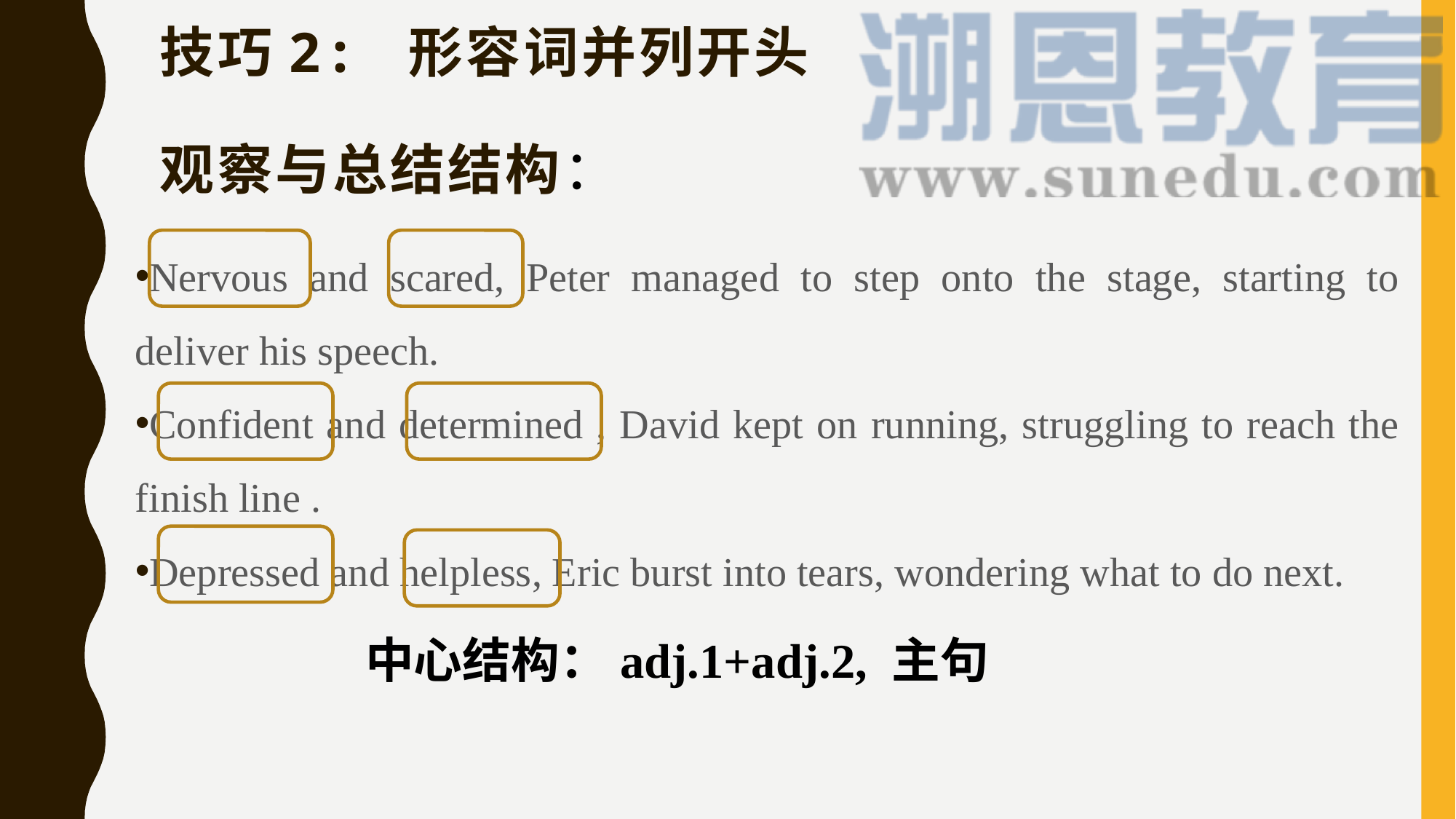

技巧2: 形容词并列开头
观察与总结结构：
Nervous and scared, Peter managed to step onto the stage, starting to deliver his speech.
Confident and determined , David kept on running, struggling to reach the finish line .
Depressed and helpless, Eric burst into tears, wondering what to do next.

中心结构：adj.1+adj.2, 主句